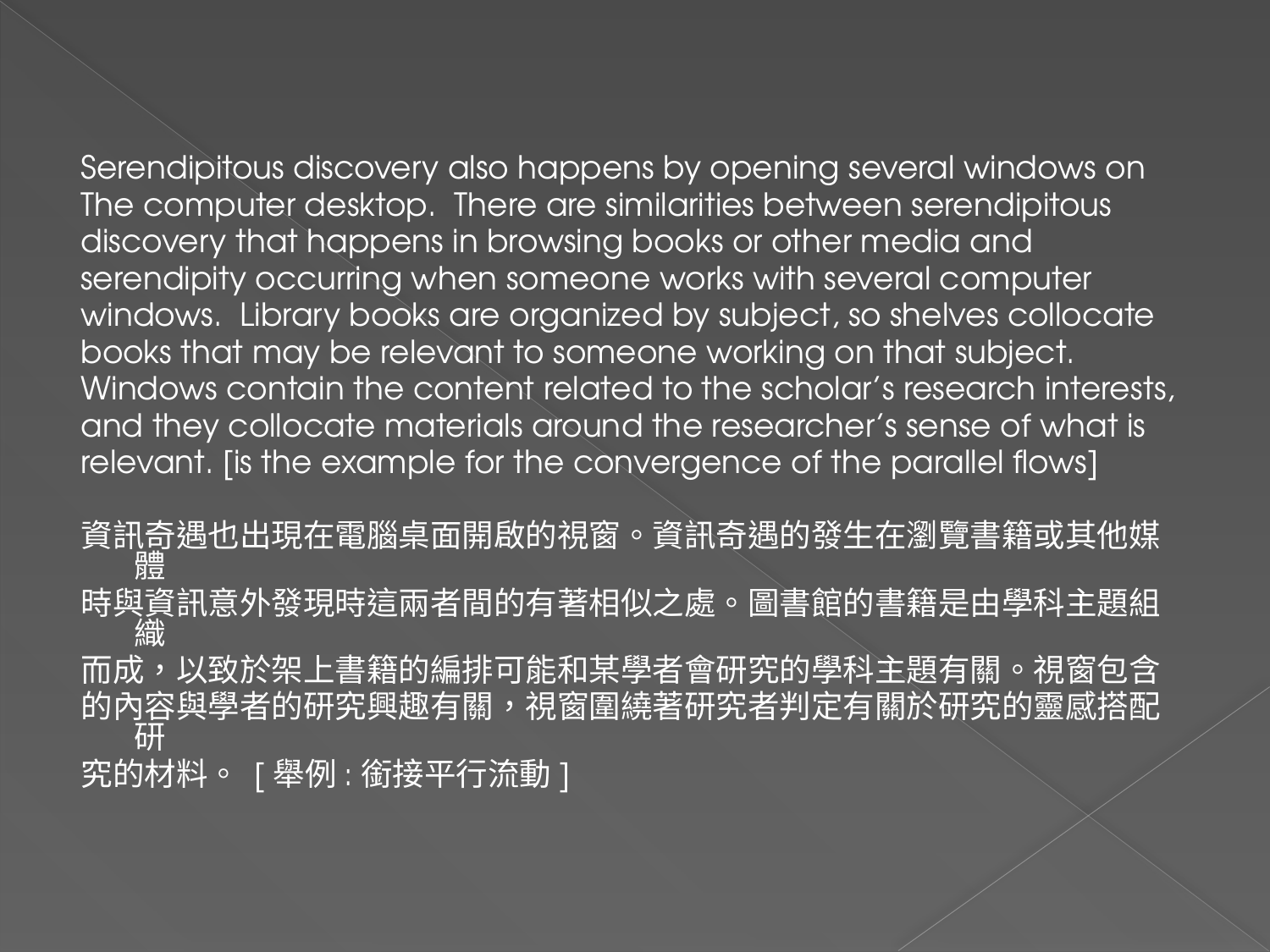

#
Serendipitous discovery also happens by opening several windows on
The computer desktop.  There are similarities between serendipitous
discovery that happens in browsing books or other media and
serendipity occurring when someone works with several computer
windows.  Library books are organized by subject, so shelves collocate
books that may be relevant to someone working on that subject.
Windows contain the content related to the scholar’s research interests,
and they collocate materials around the researcher’s sense of what is
relevant. [is the example for the convergence of the parallel flows]

資訊奇遇也出現在電腦桌面開啟的視窗。資訊奇遇的發生在瀏覽書籍或其他媒體
時與資訊意外發現時這兩者間的有著相似之處。圖書館的書籍是由學科主題組織
而成，以致於架上書籍的編排可能和某學者會研究的學科主題有關。視窗包含
的內容與學者的研究興趣有關，視窗圍繞著研究者判定有關於研究的靈感搭配研
究的材料。 [舉例:銜接平行流動]